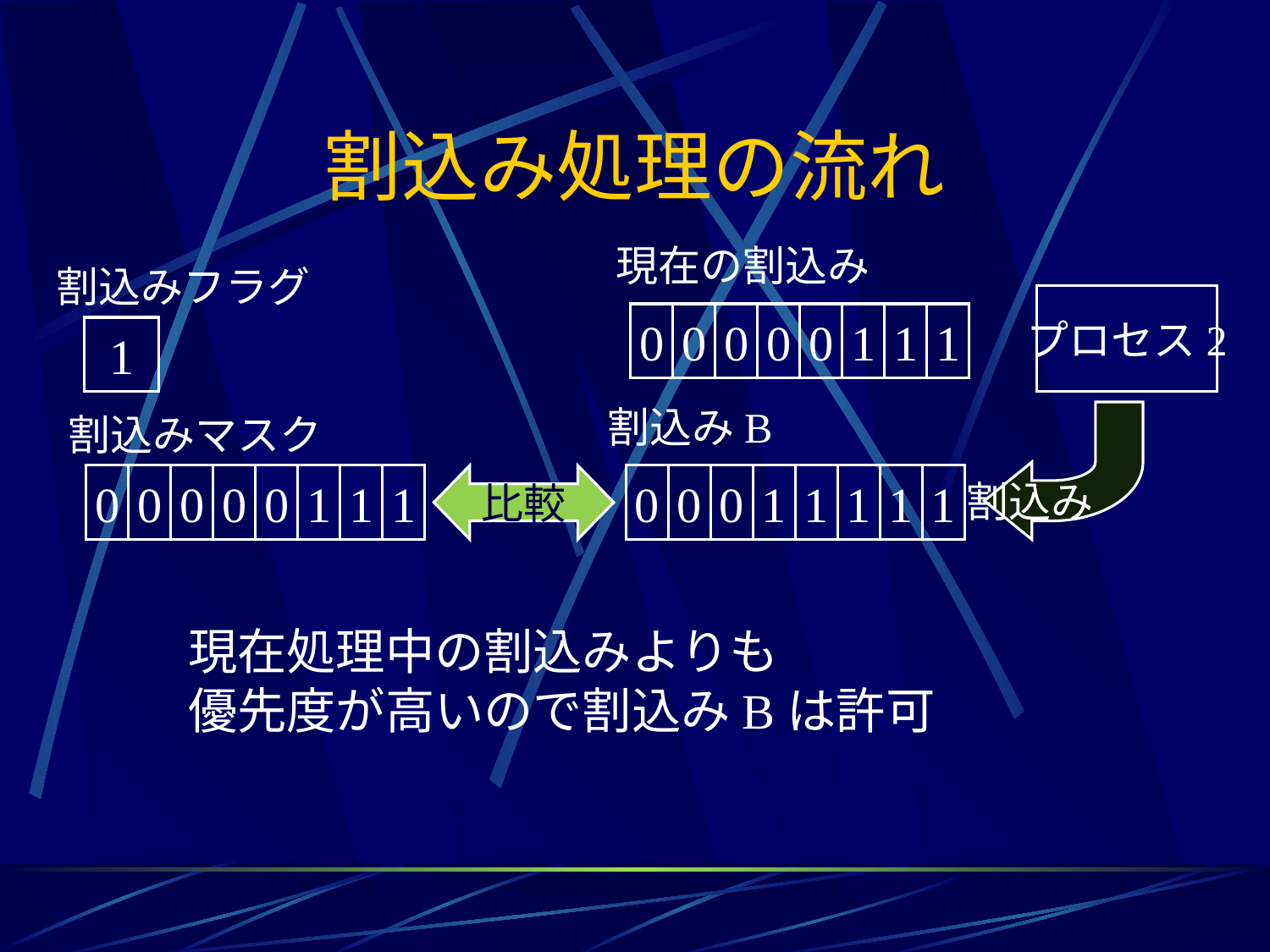

# 割込み処理の流れ
現在の割込み
割込みフラグ
プロセス2
割込み
0
0
0
0
0
1
1
1
1
割込みB
0
0
0
1
1
1
1
1
割込みマスク
0
0
0
0
0
1
1
1
比較
現在処理中の割込みよりも
優先度が高いので割込みBは許可